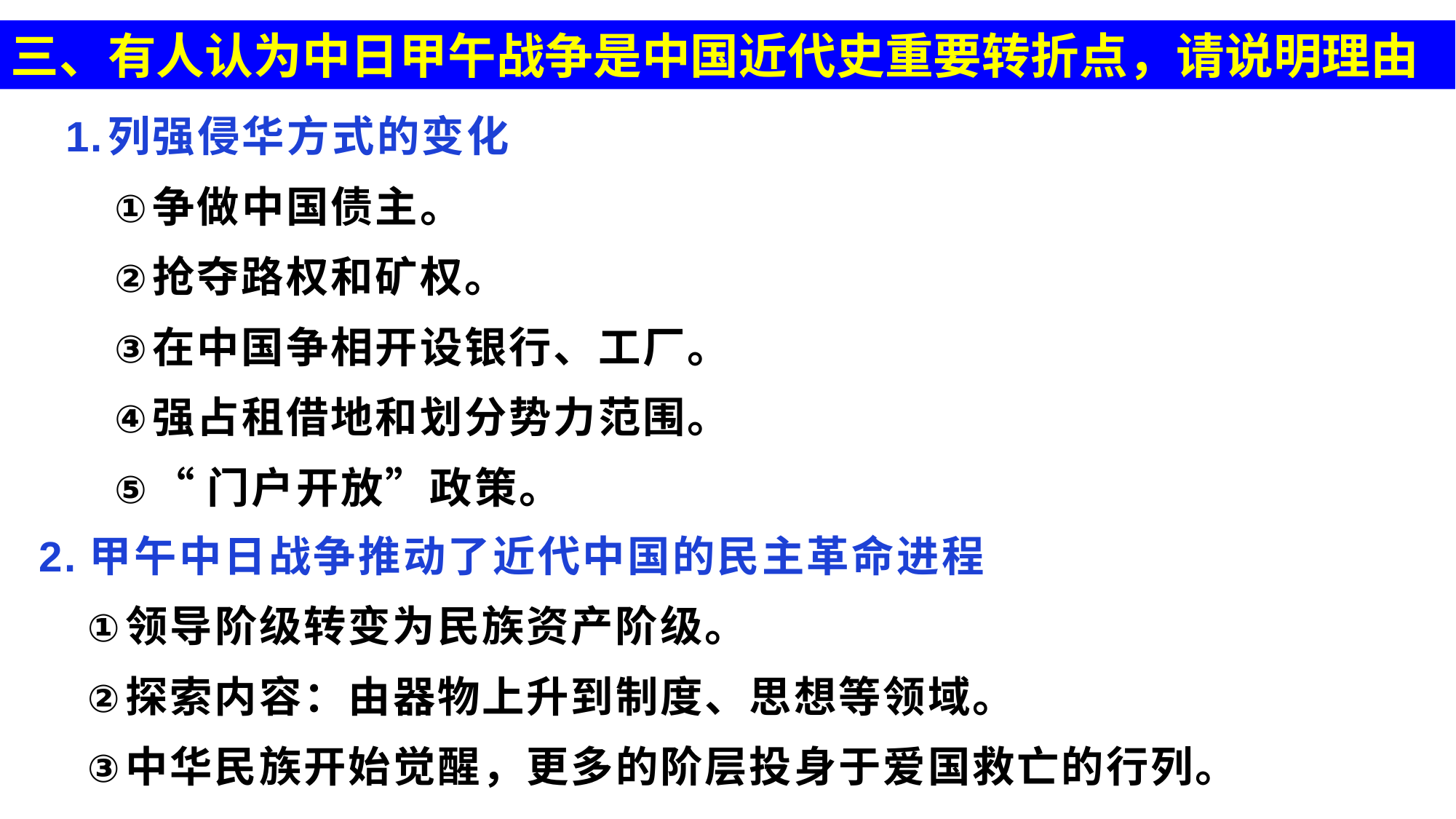

三、有人认为中日甲午战争是中国近代史重要转折点，请说明理由
列强侵华方式的变化
争做中国债主。
抢夺路权和矿权。
在中国争相开设银行、工厂。
强占租借地和划分势力范围。
“门户开放”政策。
2.甲午中日战争推动了近代中国的民主革命进程
领导阶级转变为民族资产阶级。
探索内容：由器物上升到制度、思想等领域。
中华民族开始觉醒，更多的阶层投身于爱国救亡的行列。